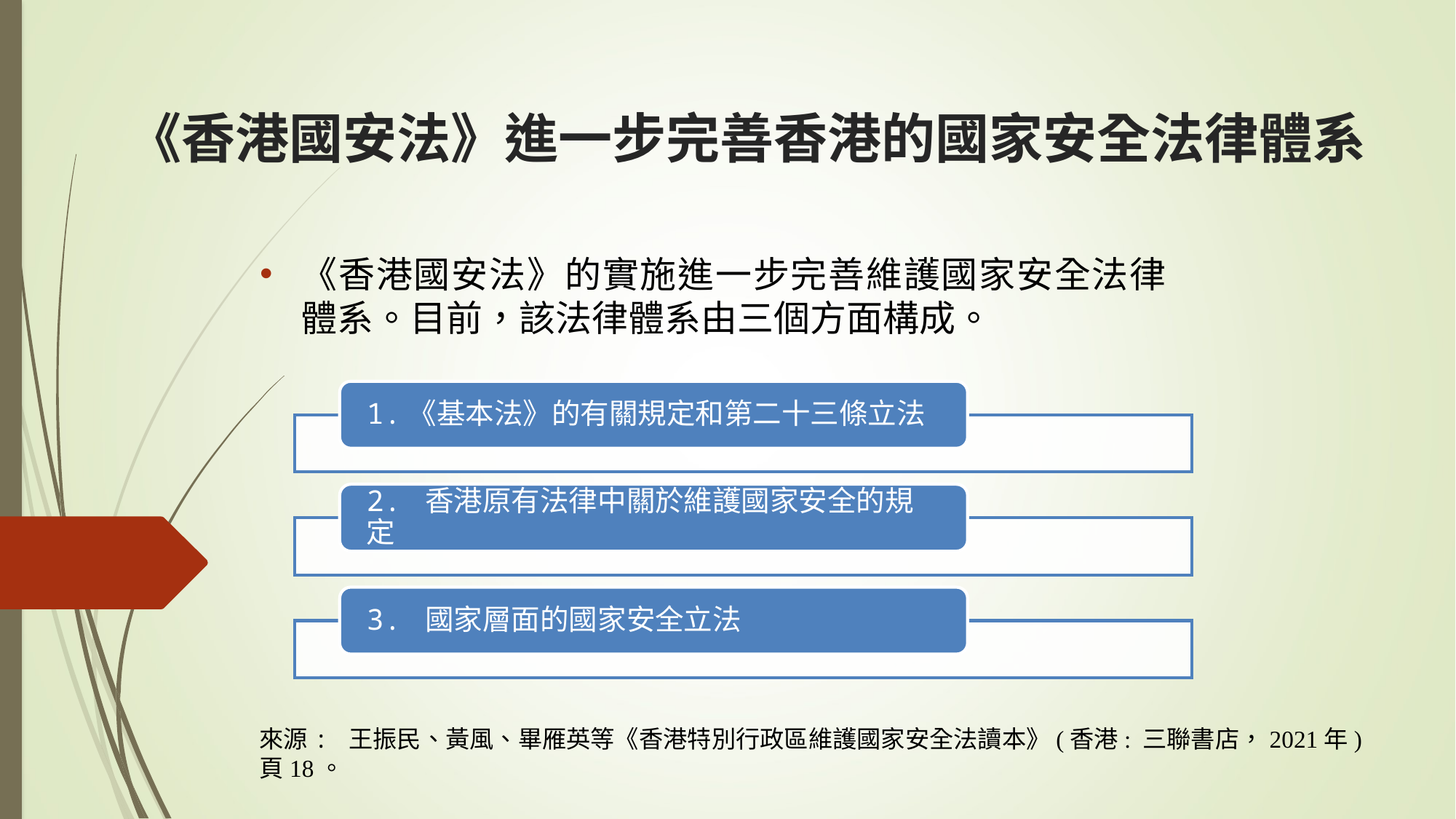

# 《香港國安法》進一步完善香港的國家安全法律體系
《香港國安法》的實施進一步完善維護國家安全法律體系。目前，該法律體系由三個方面構成。

1.《基本法》的有關規定和第二十三條立法

2. 香港原有法律中關於維護國家安全的規定

3. 國家層面的國家安全立法

來源: 王振民、黃風、畢雁英等《香港特別行政區維護國家安全法讀本》(香港: 三聯書店，2021年) 頁18。